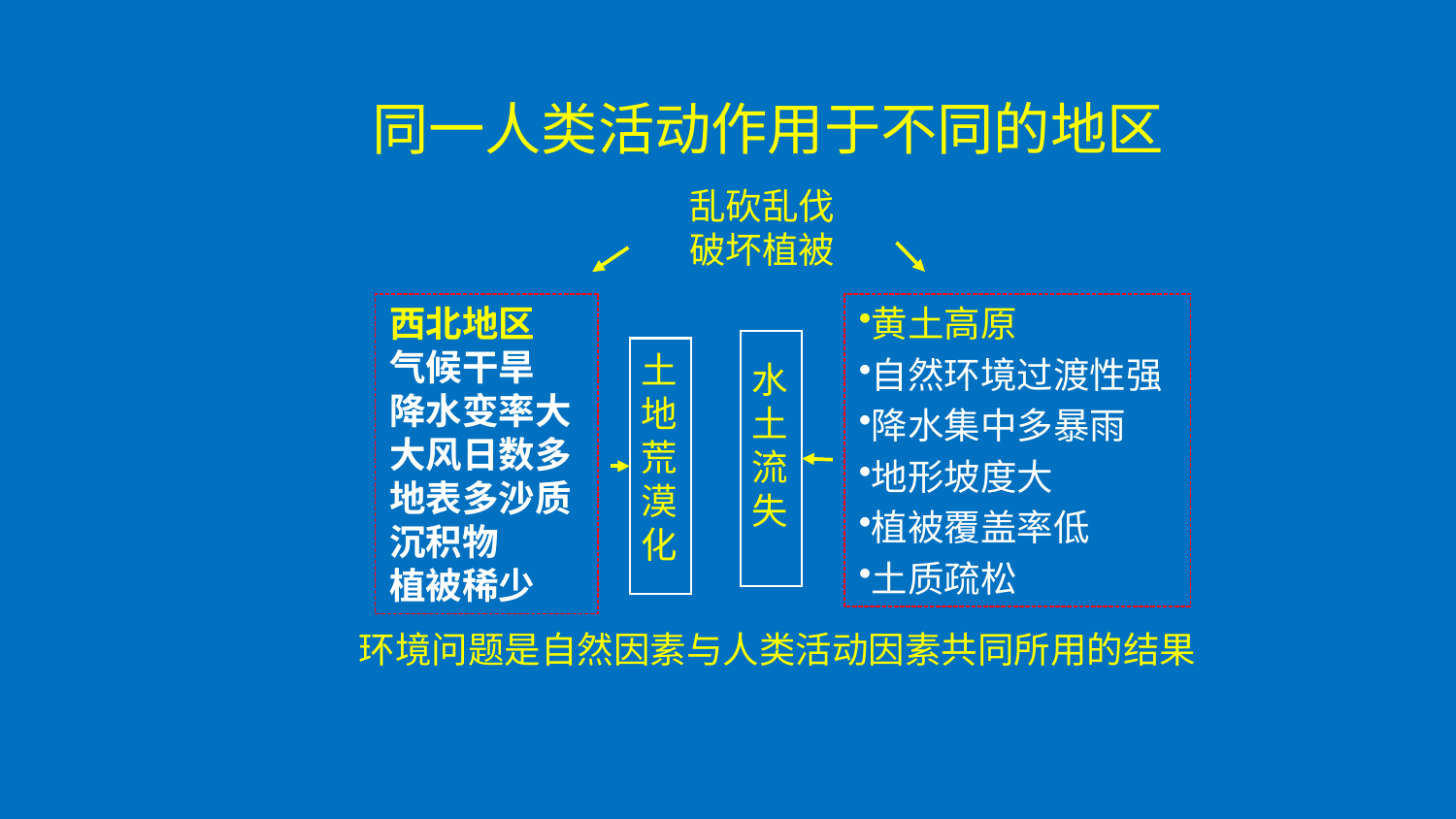

同一人类活动作用于不同的地区

乱砍乱伐
破坏植被

黄土高原
自然环境过渡性强
降水集中多暴雨
地形坡度大
植被覆盖率低
土质疏松
西北地区
气候干旱
降水变率大
大风日数多
地表多沙质沉积物
植被稀少

土
地
荒
漠
化
水土流失
环境问题是自然因素与人类活动因素共同所用的结果